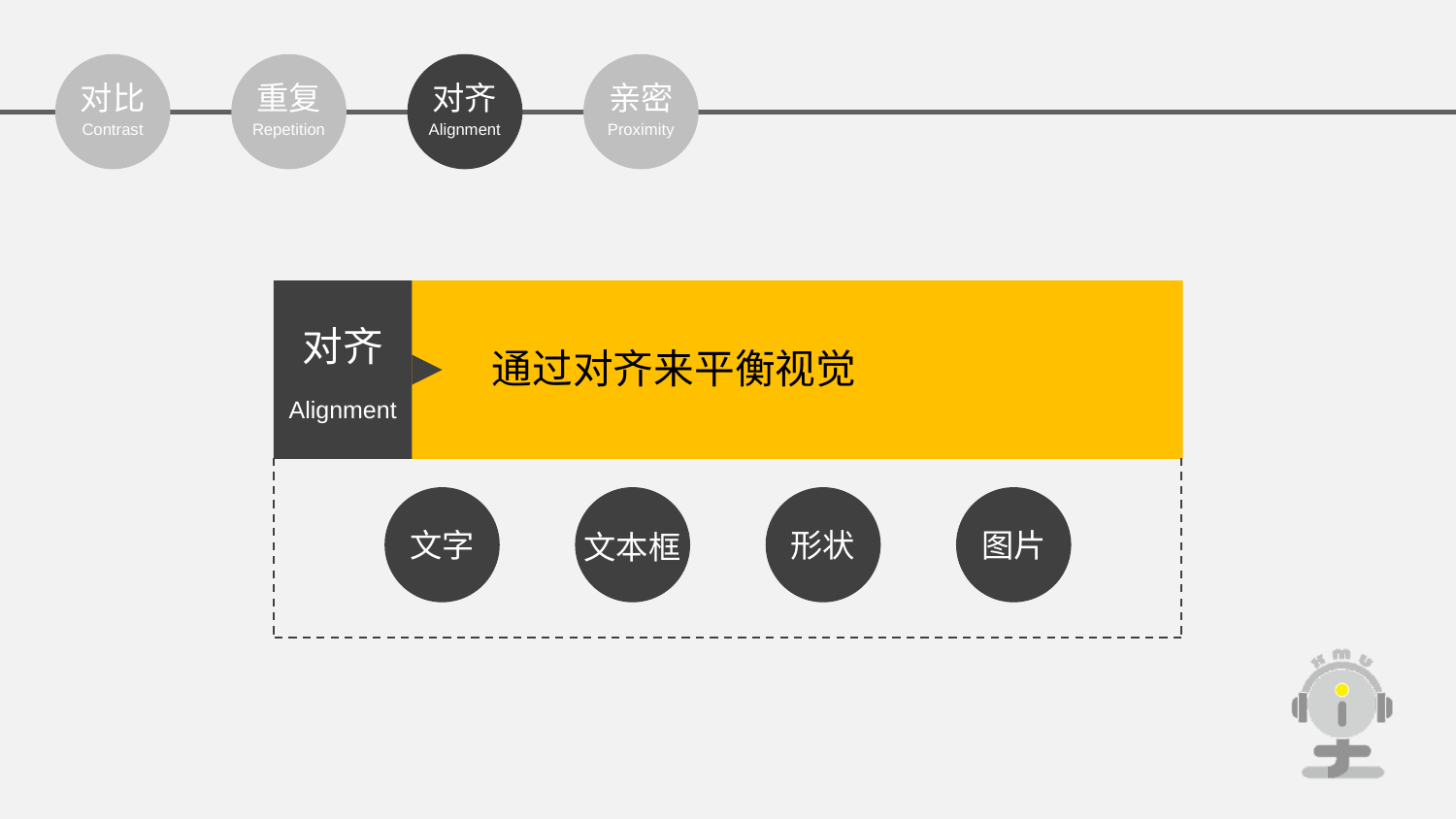

对比
Contrast

对齐
Alignment

亲密
Proximity
重复
Repetition

对齐
Alignment
通过对齐来平衡视觉

文字

文本框

形状

图片